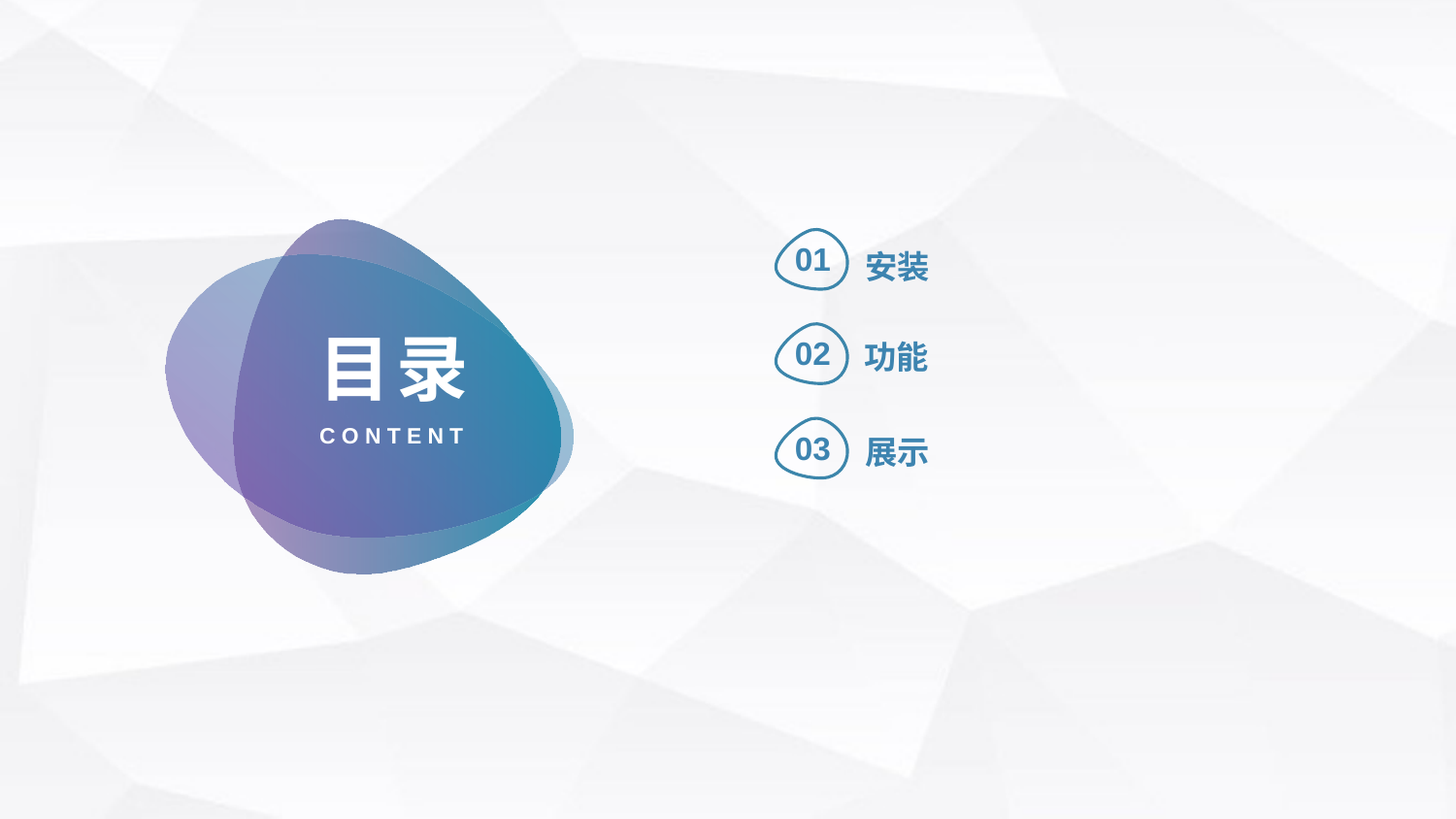

01
安装

目录
CONTENT

02
功能

03
展示